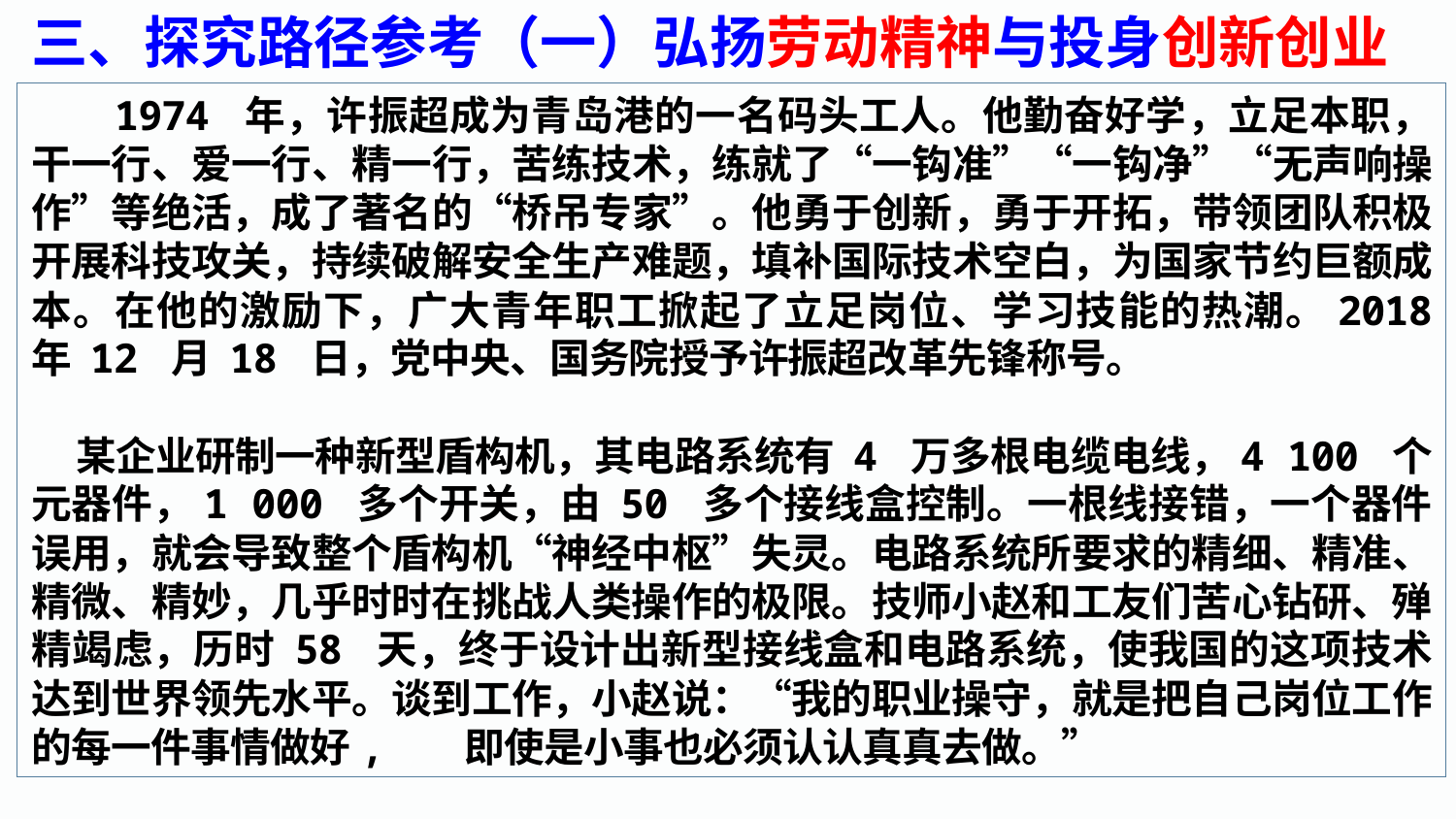

三、探究路径参考（一）弘扬劳动精神与投身创新创业
　　1974 年，许振超成为青岛港的一名码头工人。他勤奋好学，立足本职，干一行、爱一行、精一行，苦练技术，练就了“一钩准”“一钩净”“无声响操作”等绝活，成了著名的“桥吊专家”。他勇于创新，勇于开拓，带领团队积极开展科技攻关，持续破解安全生产难题，填补国际技术空白，为国家节约巨额成本。在他的激励下，广大青年职工掀起了立足岗位、学习技能的热潮。2018 年 12 月 18 日，党中央、国务院授予许振超改革先锋称号。

    某企业研制一种新型盾构机，其电路系统有 4 万多根电缆电线，4 100 个元器件，1 000 多个开关，由 50 多个接线盒控制。一根线接错，一个器件误用，就会导致整个盾构机“神经中枢”失灵。电路系统所要求的精细、精准、精微、精妙，几乎时时在挑战人类操作的极限。技师小赵和工友们苦心钻研、殚精竭虑，历时 58 天，终于设计出新型接线盒和电路系统，使我国的这项技术达到世界领先水平。谈到工作，小赵说：“我的职业操守，就是把自己岗位工作的每一件事情做好,   即使是小事也必须认认真真去做。”